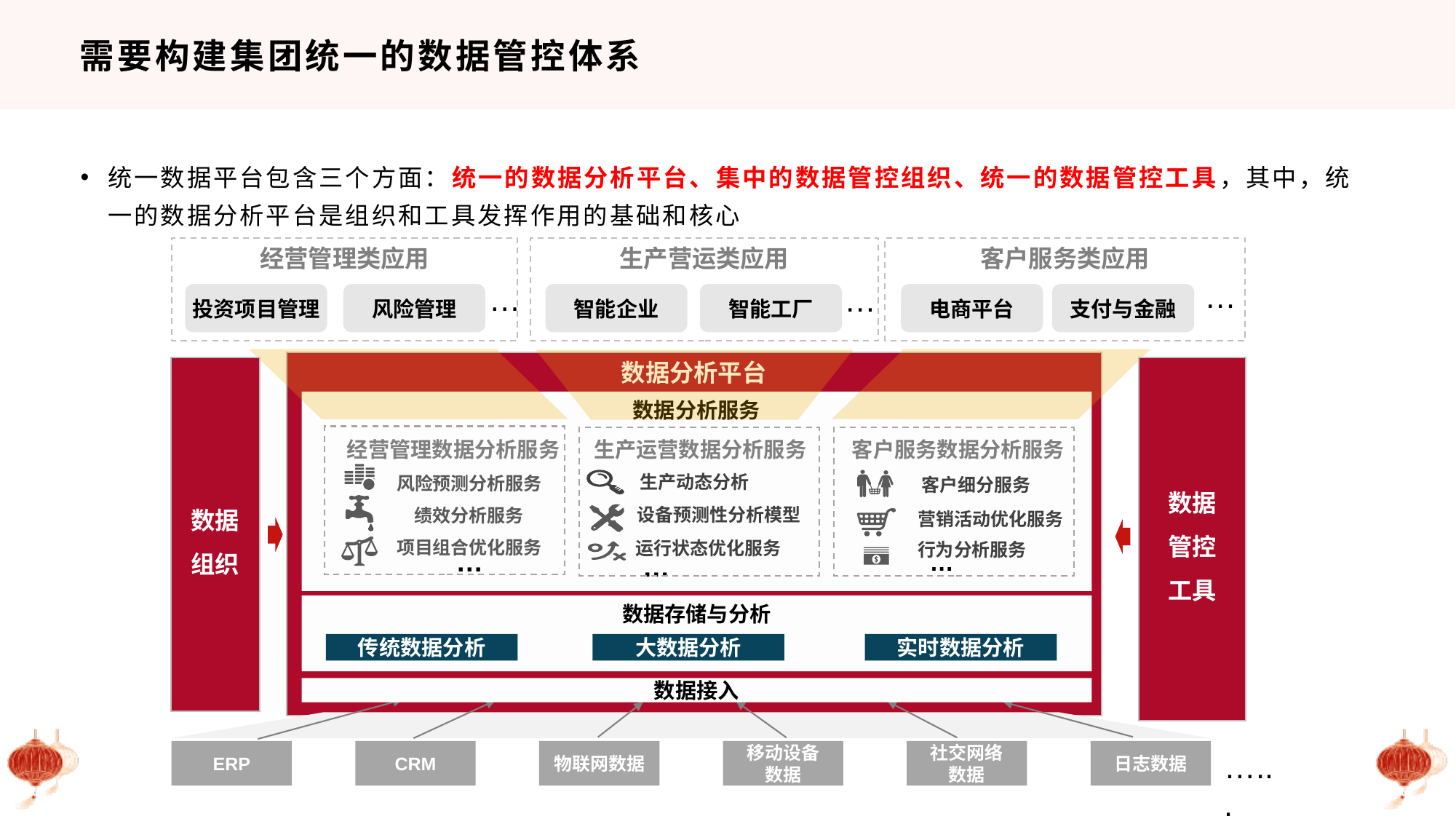

# 需要构建集团统一的数据管控体系
统一数据平台包含三个方面：统一的数据分析平台、集中的数据管控组织、统一的数据管控工具，其中，统一的数据分析平台是组织和工具发挥作用的基础和核心

经营管理类应用
生产营运类应用
客户服务类应用
…
…
…
投资项目管理
风险管理
智能企业
智能工厂
电商平台
支付与金融

数据分析平台
数据
组织
数据
管控
工具
数据分析服务

经营管理数据分析服务
生产运营数据分析服务
客户服务数据分析服务

风险预测分析服务
绩效分析服务
项目组合优化服务
…
生产动态分析
设备预测性分析模型
运行状态优化服务
…
客户细分服务
营销活动优化服务
行为分析服务
…

数据存储与分析
传统数据分析
大数据分析
实时数据分析
数据接入

ERP
CRM
物联网数据
移动设备
数据
社交网络
数据
日志数据
…...